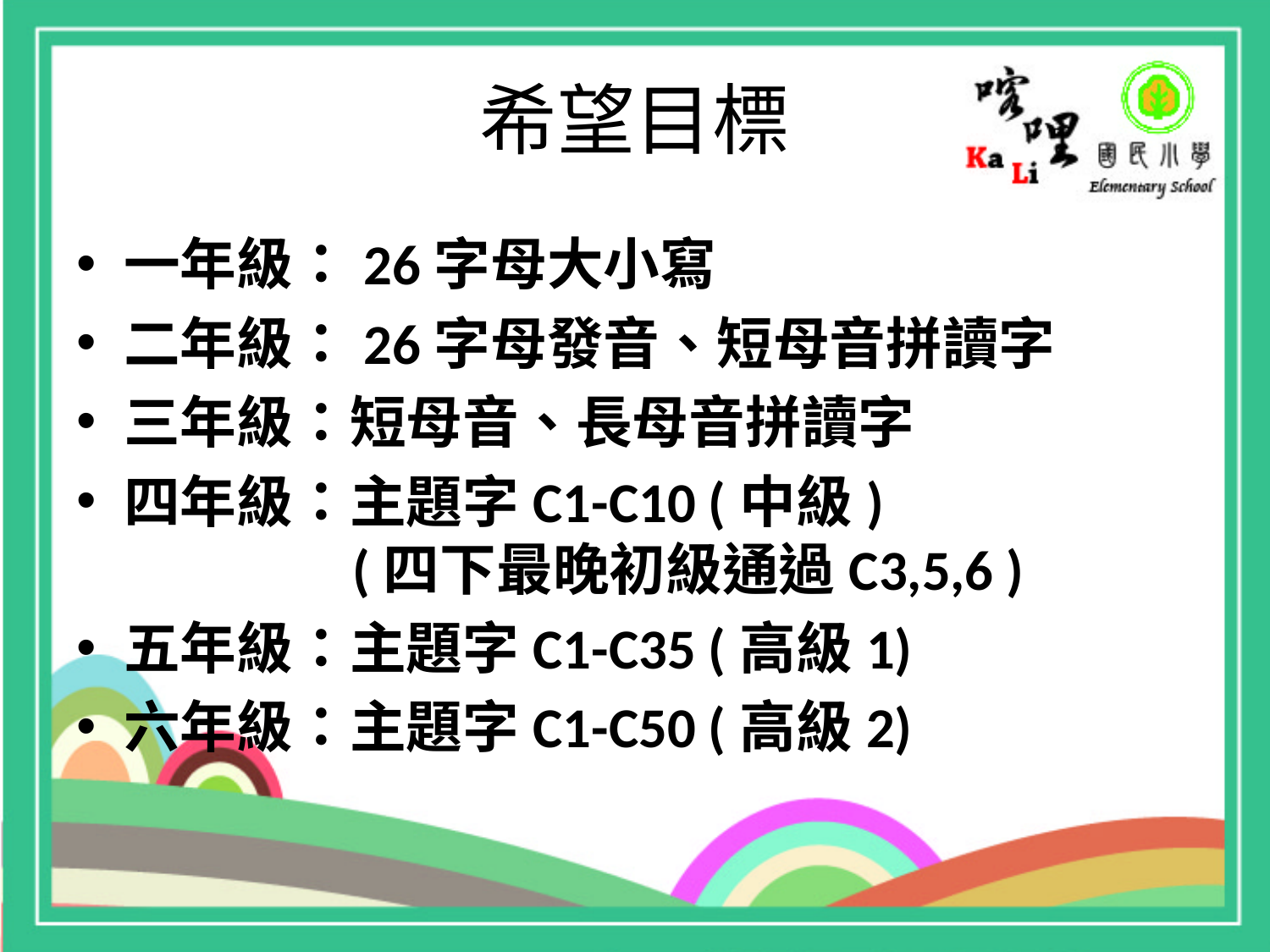

# 希望目標
一年級：26字母大小寫
二年級：26字母發音、短母音拼讀字
三年級：短母音、長母音拼讀字
四年級：主題字C1-C10 (中級)
                  (四下最晚初級通過C3,5,6 )
五年級：主題字C1-C35 (高級1)
六年級：主題字C1-C50 (高級2)